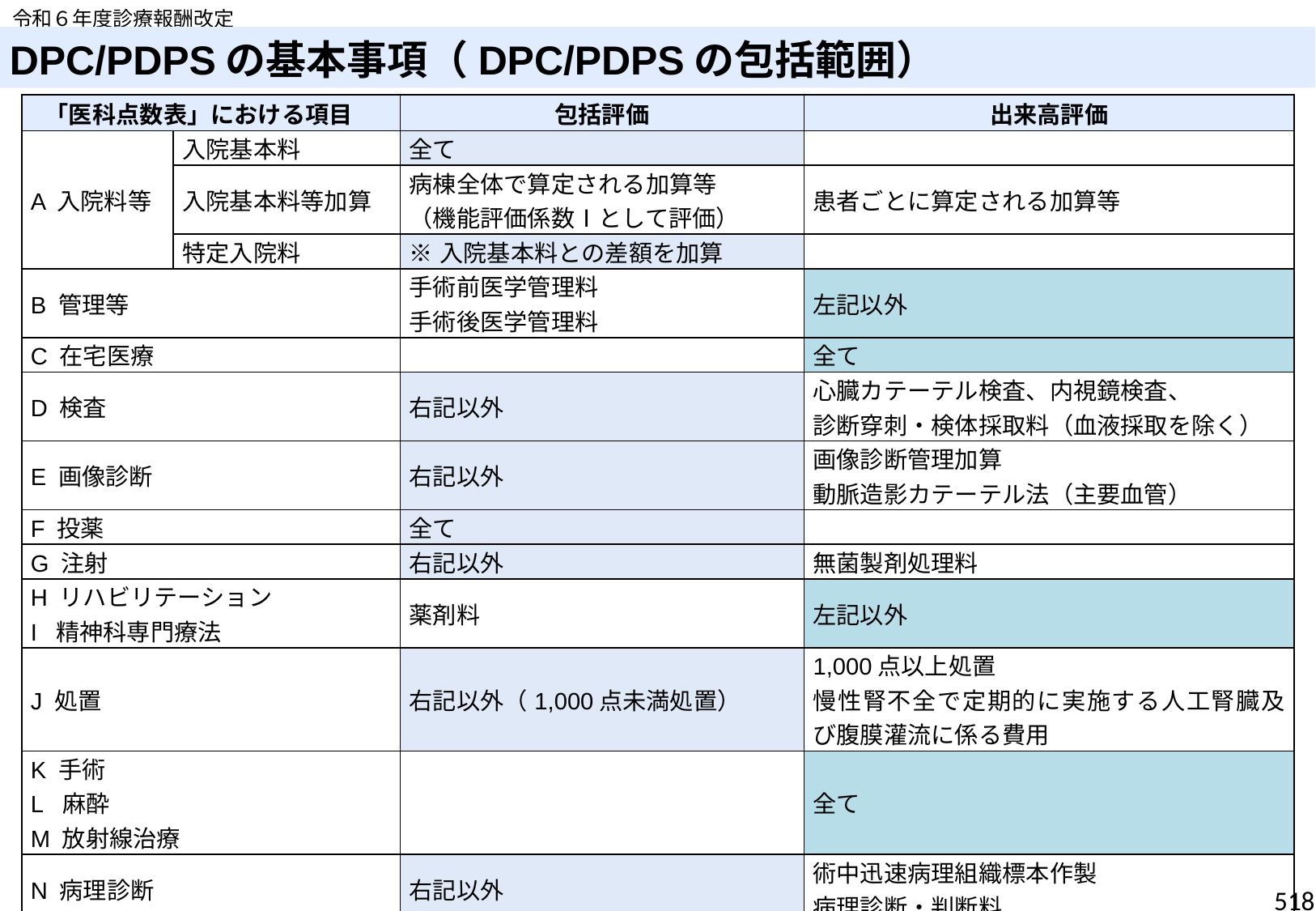

令和６年度診療報酬改定
# DPC/PDPSの基本事項（DPC/PDPSの包括範囲）
| 「医科点数表」における項目 |  | 包括評価 | 出来高評価 |
| --- | --- | --- | --- |
| A 入院料等 | 入院基本料 | 全て |  |
|  | 入院基本料等加算 | 病棟全体で算定される加算等 （機能評価係数Ⅰとして評価） | 患者ごとに算定される加算等 |
|  | 特定入院料 | ※入院基本料との差額を加算 |  |
| B 管理等 |  | 手術前医学管理料 手術後医学管理料 | 左記以外 |
| C 在宅医療 |  |  | 全て |
| D 検査 |  | 右記以外 | 心臓カテーテル検査、内視鏡検査、 診断穿刺・検体採取料（血液採取を除く） |
| E 画像診断 |  | 右記以外 | 画像診断管理加算 動脈造影カテーテル法（主要血管） |
| F 投薬 |  | 全て |  |
| G 注射 |  | 右記以外 | 無菌製剤処理料 |
| H リハビリテーション I  精神科専門療法 |  | 薬剤料 | 左記以外 |
| J 処置 |  | 右記以外（1,000点未満処置） | 1,000点以上処置 慢性腎不全で定期的に実施する人工腎臓及び腹膜灌流に係る費用 |
| K 手術 L  麻酔 M 放射線治療 |  |  | 全て |
| N 病理診断 |  | 右記以外 | 術中迅速病理組織標本作製 病理診断・判断料 |
| 薬剤料 |  | 右記以外 | ＨＩＶ治療薬 血液凝固因子製剤等（血友病等に対する） |
518